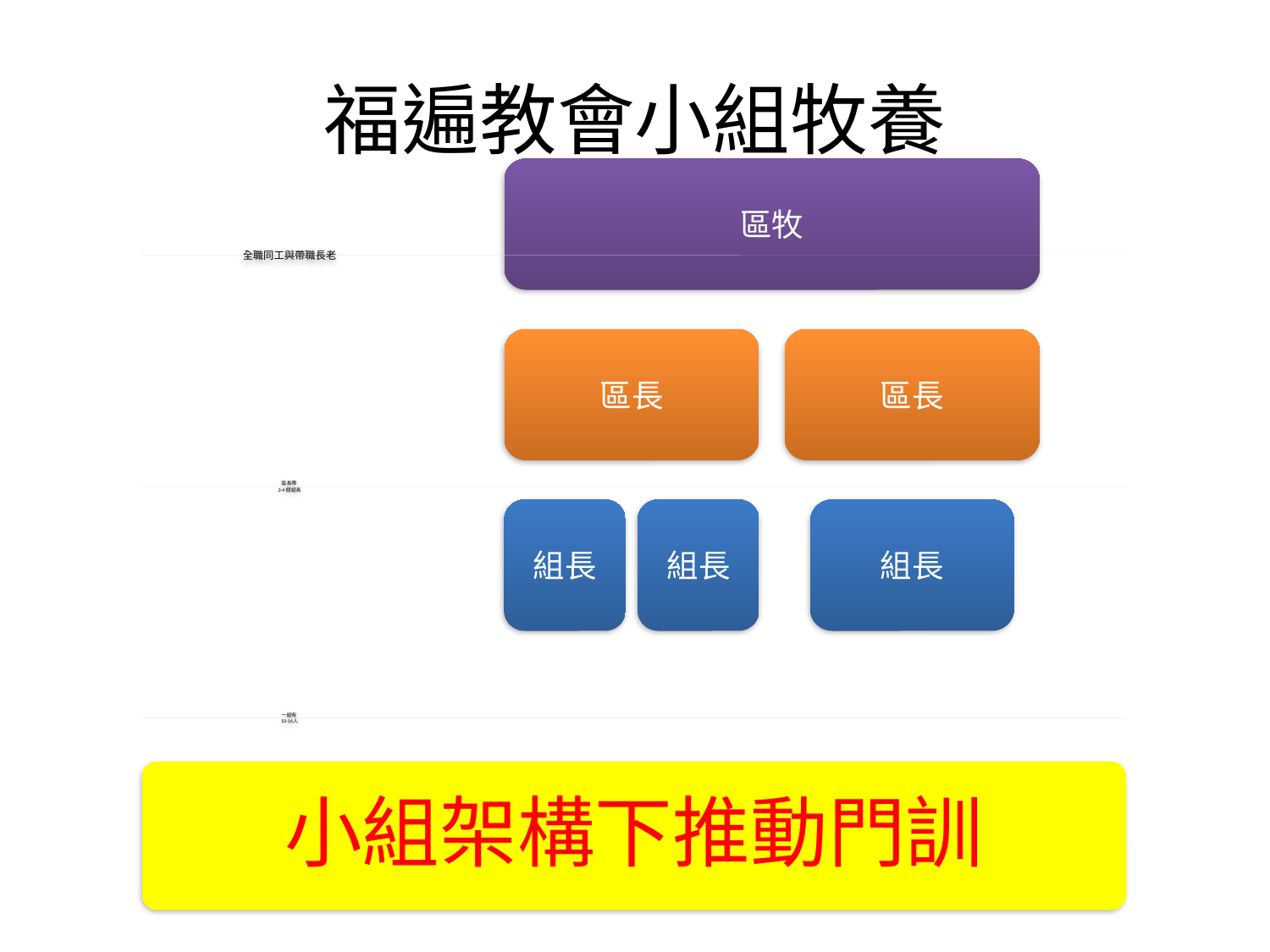

# 福遍教會小組牧養
區牧
區長
組長
組長
區長
組長
全職同工與帶職長老
區長帶
2-4 個組長
一組有
10-16人

小組架構下推動門訓